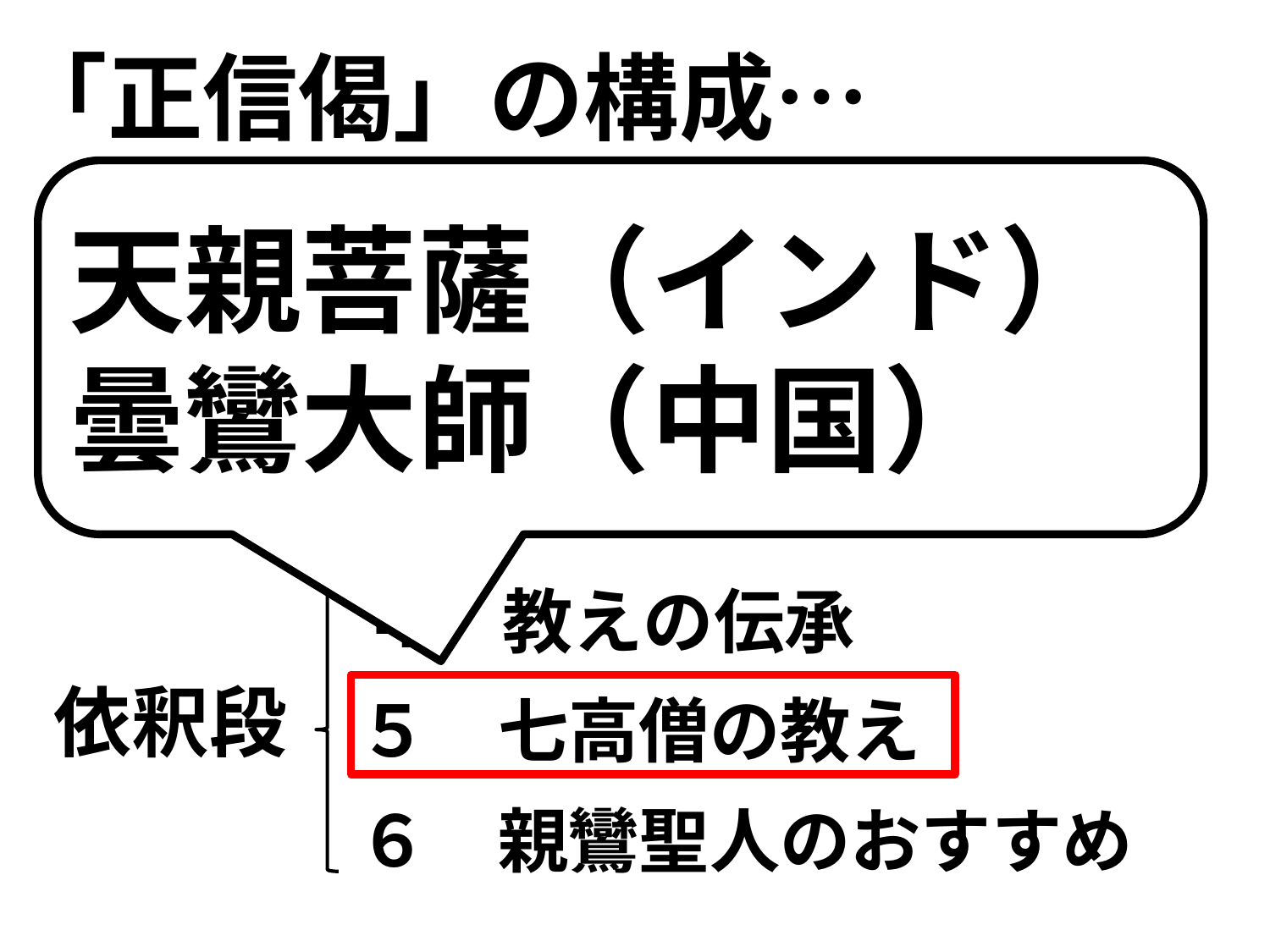

「正信偈」の構成…
天親菩薩（インド）
曇鸞大師（中国）
１　親鸞聖人の信の表明

依経段
２　阿弥陀仏の願いと救い
３　お釈迦さまのおすすめ
４　教えの伝承

依釈段

５　七高僧の教え
６　親鸞聖人のおすすめ